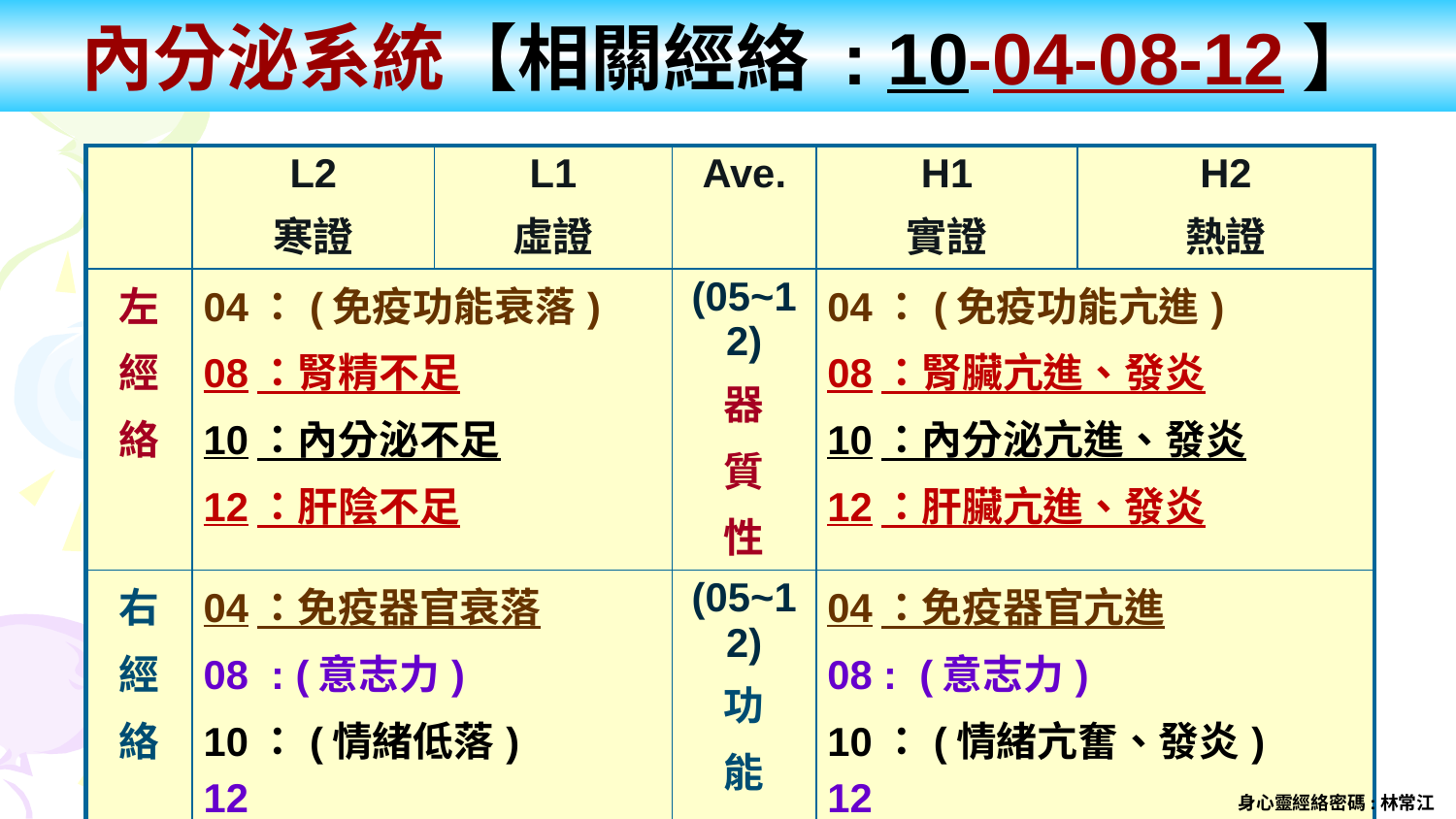

內分泌系統【相關經絡 : 10-04-08-12】
|  | L2 寒證 | L1 虛證 | Ave. | H1 實證 | H2 熱證 |
| --- | --- | --- | --- | --- | --- |
| 左 經 絡 | 04：(免疫功能衰落) 08：腎精不足 10：內分泌不足 12：肝陰不足 |  | (05~12) 器 質 性 | 04：(免疫功能亢進) 08：腎臟亢進、發炎 10：內分泌亢進、發炎 12：肝臟亢進、發炎 |  |
| 右 經 絡 | 04：免疫器官衰落 08 : (意志力) 10：(情緒低落) 12 |  | (05~12) 功 能 性 | 04：免疫器官亢進 08 : (意志力) 10：(情緒亢奮、發炎) 12 |  |
身心靈經絡密碼:林常江